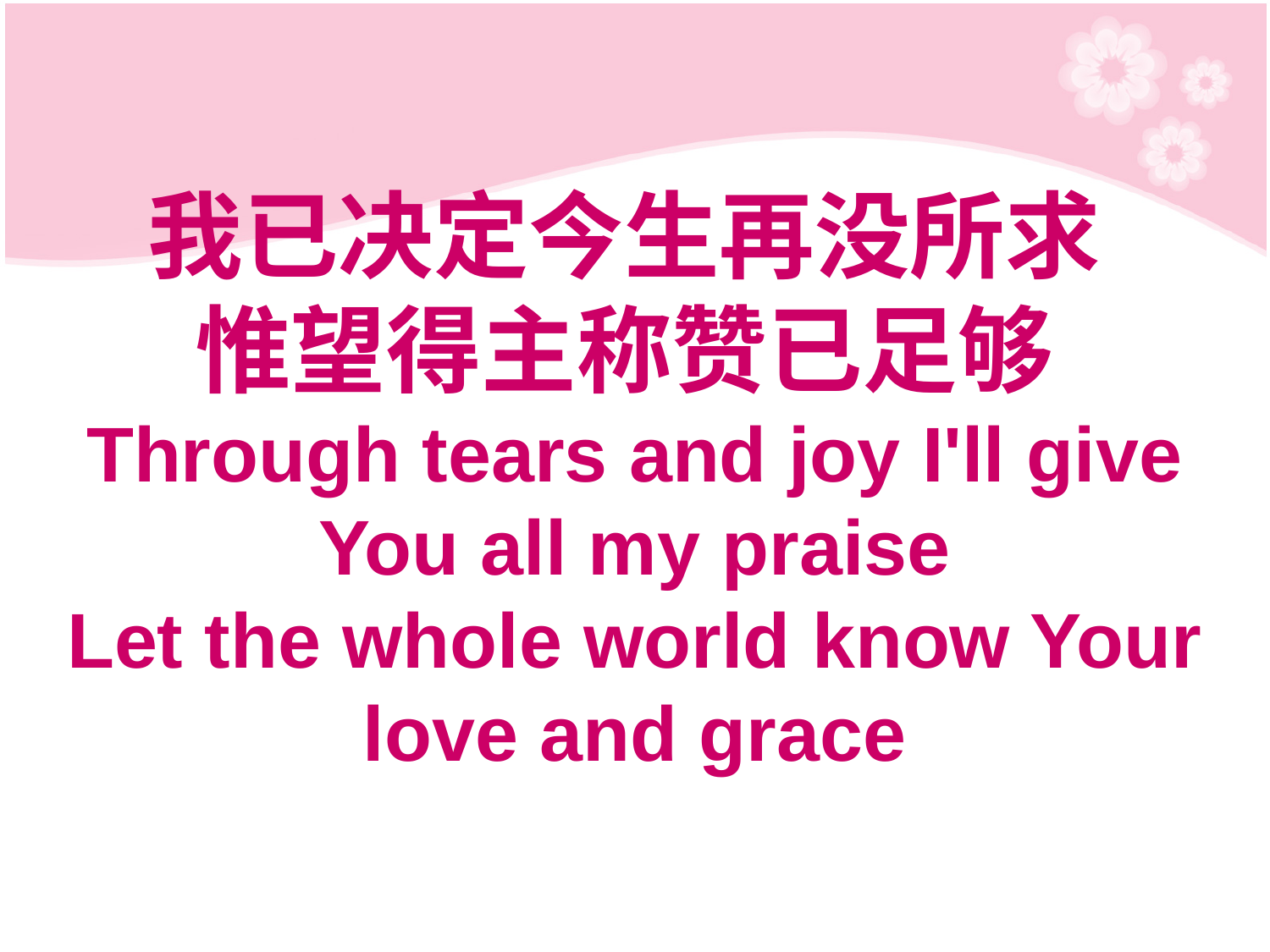

# 我已决定今生再没所求 惟望得主称赞已足够 Through tears and joy I'll give You all my praise Let the whole world know Your love and grace